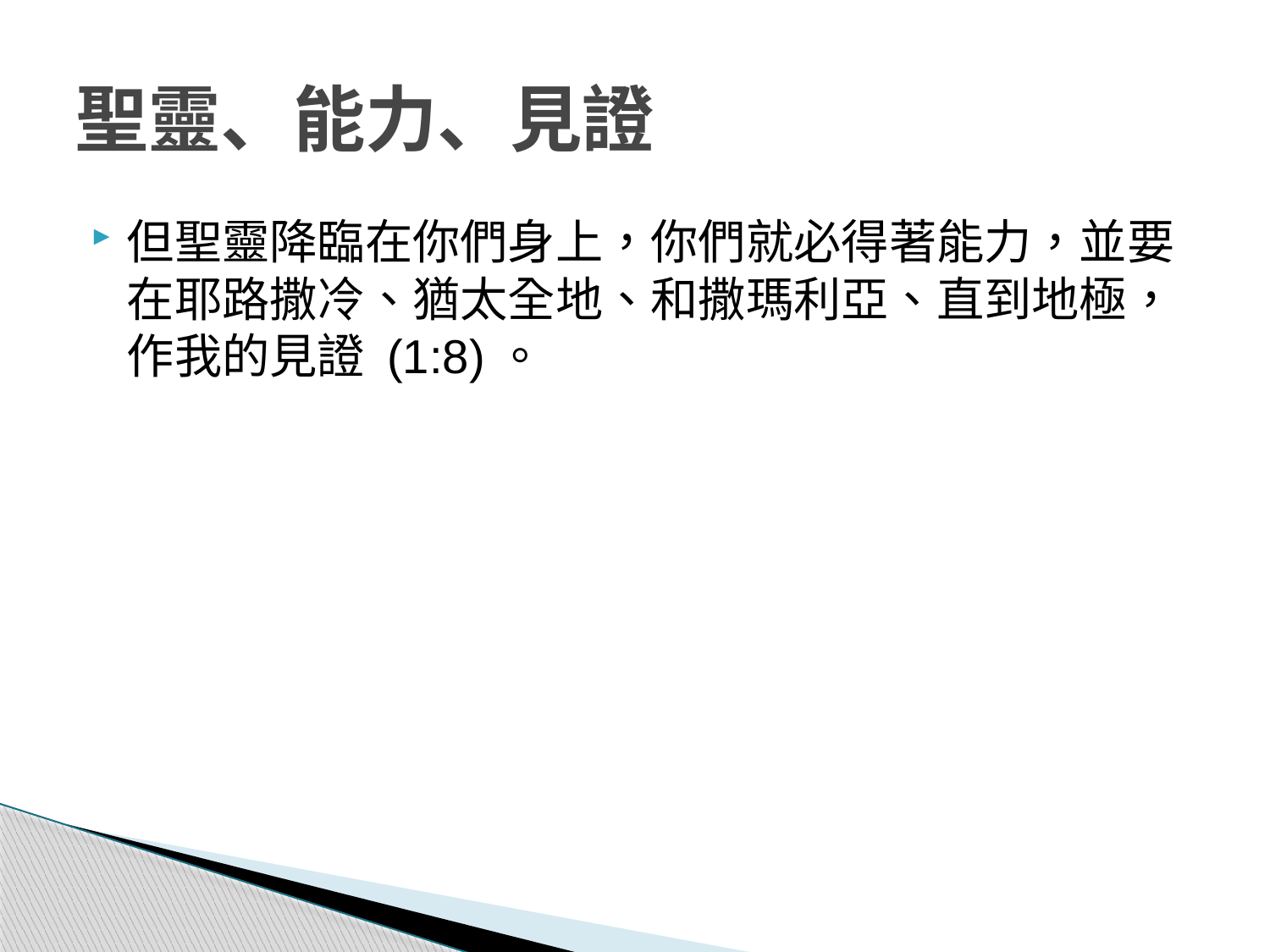

# 聖靈、能力、見證
但聖靈降臨在你們身上，你們就必得著能力，並要在耶路撒冷、猶太全地、和撒瑪利亞、直到地極，作我的見證 (1:8)。